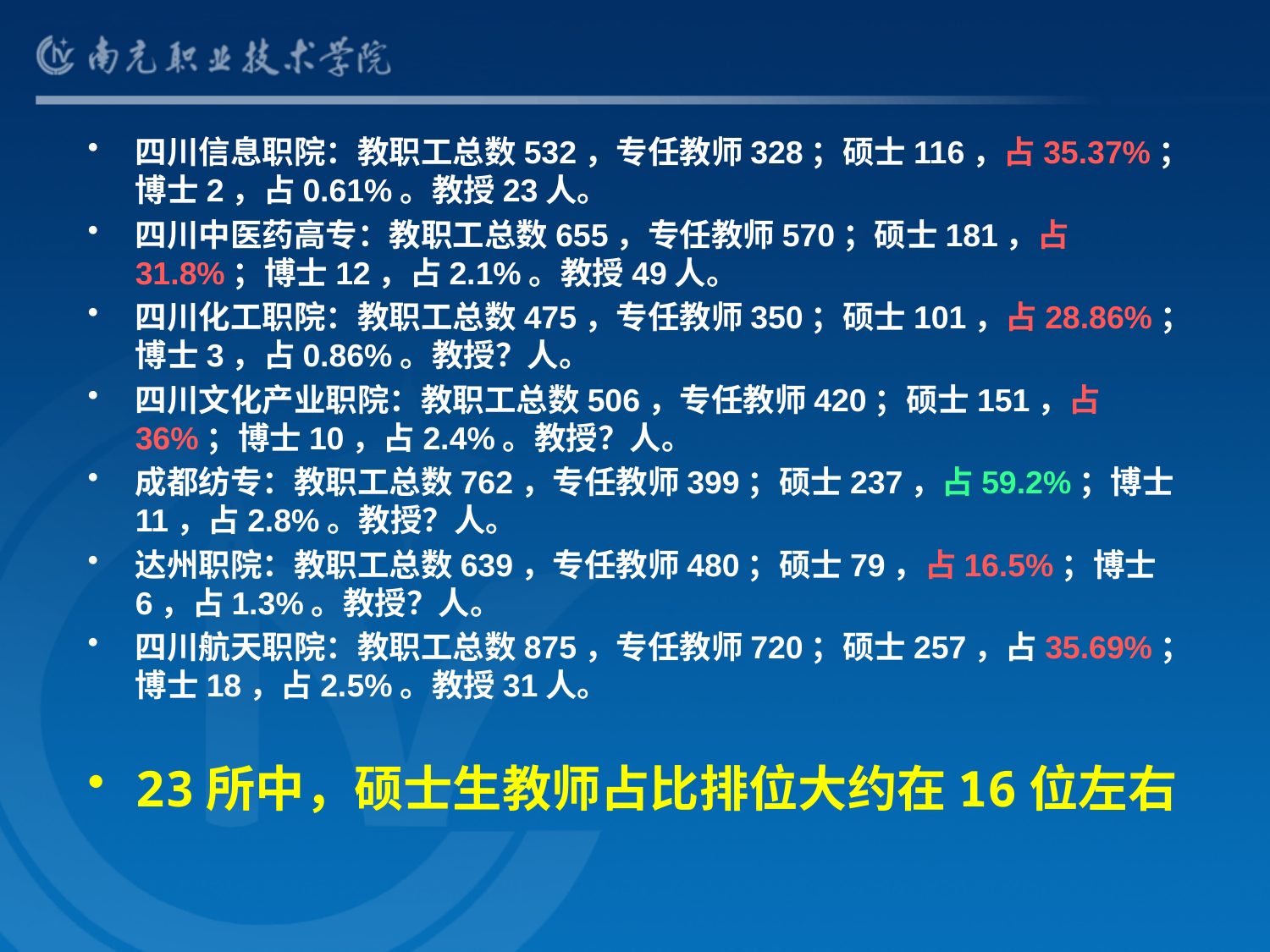

#
四川信息职院：教职工总数532，专任教师328；硕士116，占35.37%；博士2，占0.61%。教授23人。
四川中医药高专：教职工总数655，专任教师570；硕士181，占31.8%；博士12，占2.1%。教授49人。
四川化工职院：教职工总数475，专任教师350；硕士101，占28.86%；博士3，占0.86%。教授？人。
四川文化产业职院：教职工总数506，专任教师420；硕士151，占36%；博士10，占2.4%。教授？人。
成都纺专：教职工总数762，专任教师399；硕士237，占59.2%；博士11，占2.8%。教授？人。
达州职院：教职工总数639，专任教师480；硕士79，占16.5%；博士6，占1.3%。教授？人。
四川航天职院：教职工总数875，专任教师720；硕士257，占35.69%；博士18，占2.5%。教授31人。

23所中，硕士生教师占比排位大约在16位左右